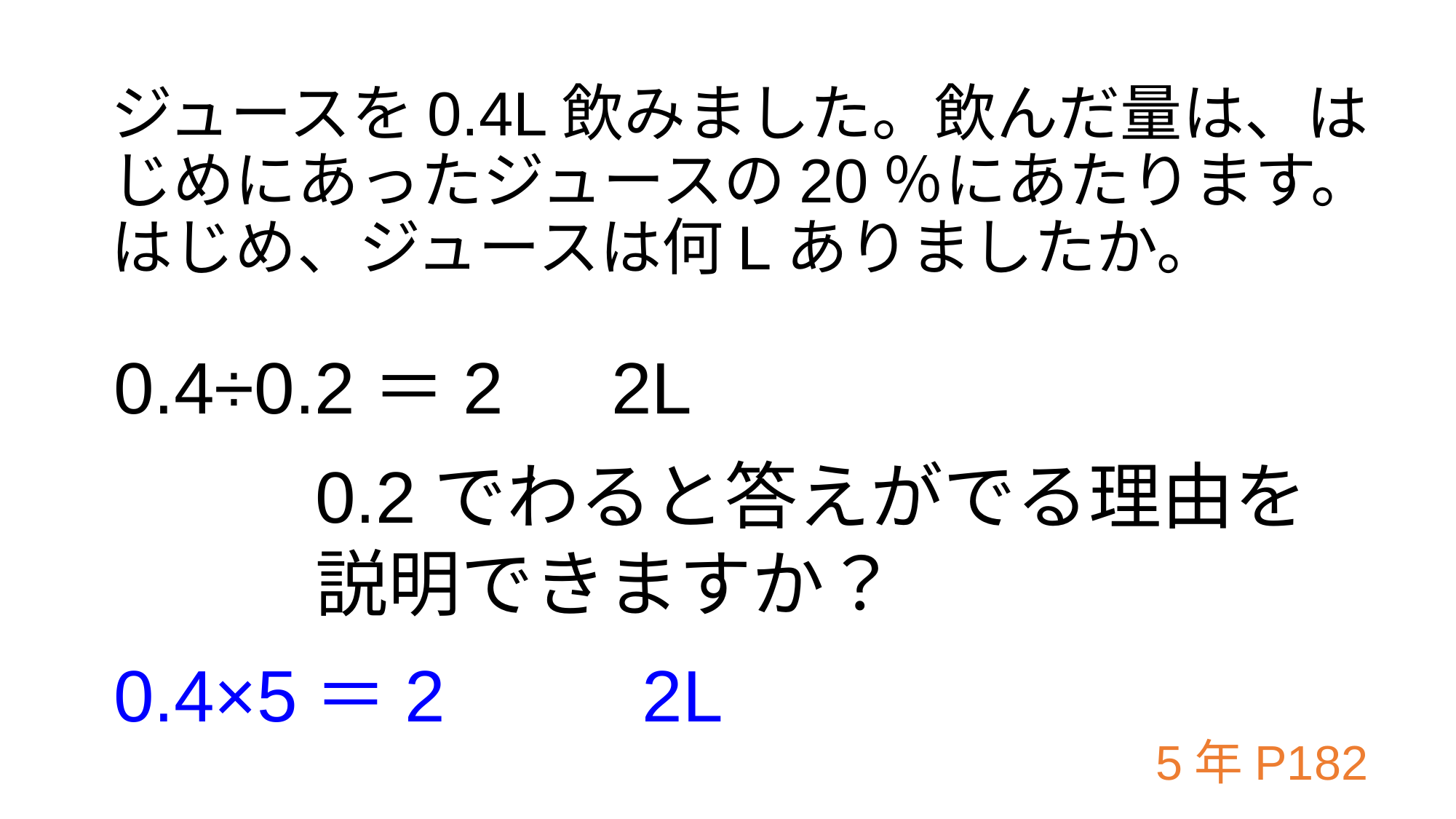

# ジュースを0.4L飲みました。飲んだ量は、はじめにあったジュースの20％にあたります。はじめ、ジュースは何Lありましたか。
0.4÷0.2＝2　2L
0.2でわると答えがでる理由を説明できますか？
0.4×5＝2　　 2L
5年P182